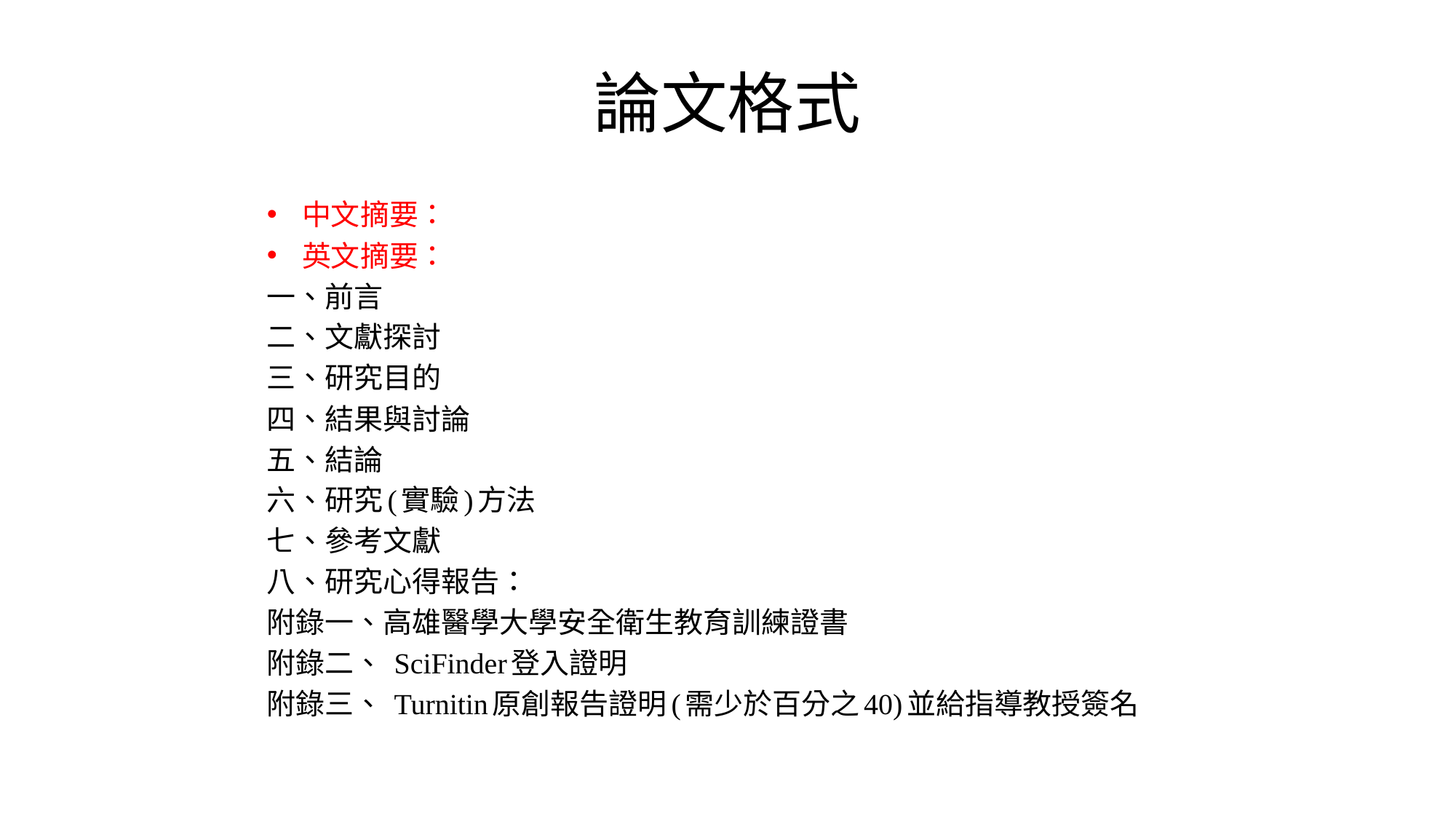

# 論文格式
中文摘要：
英文摘要：
一、前言
二、文獻探討
三、研究目的
四、結果與討論
五、結論
六、研究(實驗)方法
七、參考文獻
八、研究心得報告：
附錄一、高雄醫學大學安全衛生教育訓練證書
附錄二、 SciFinder登入證明
附錄三、 Turnitin原創報告證明(需少於百分之40)並給指導教授簽名